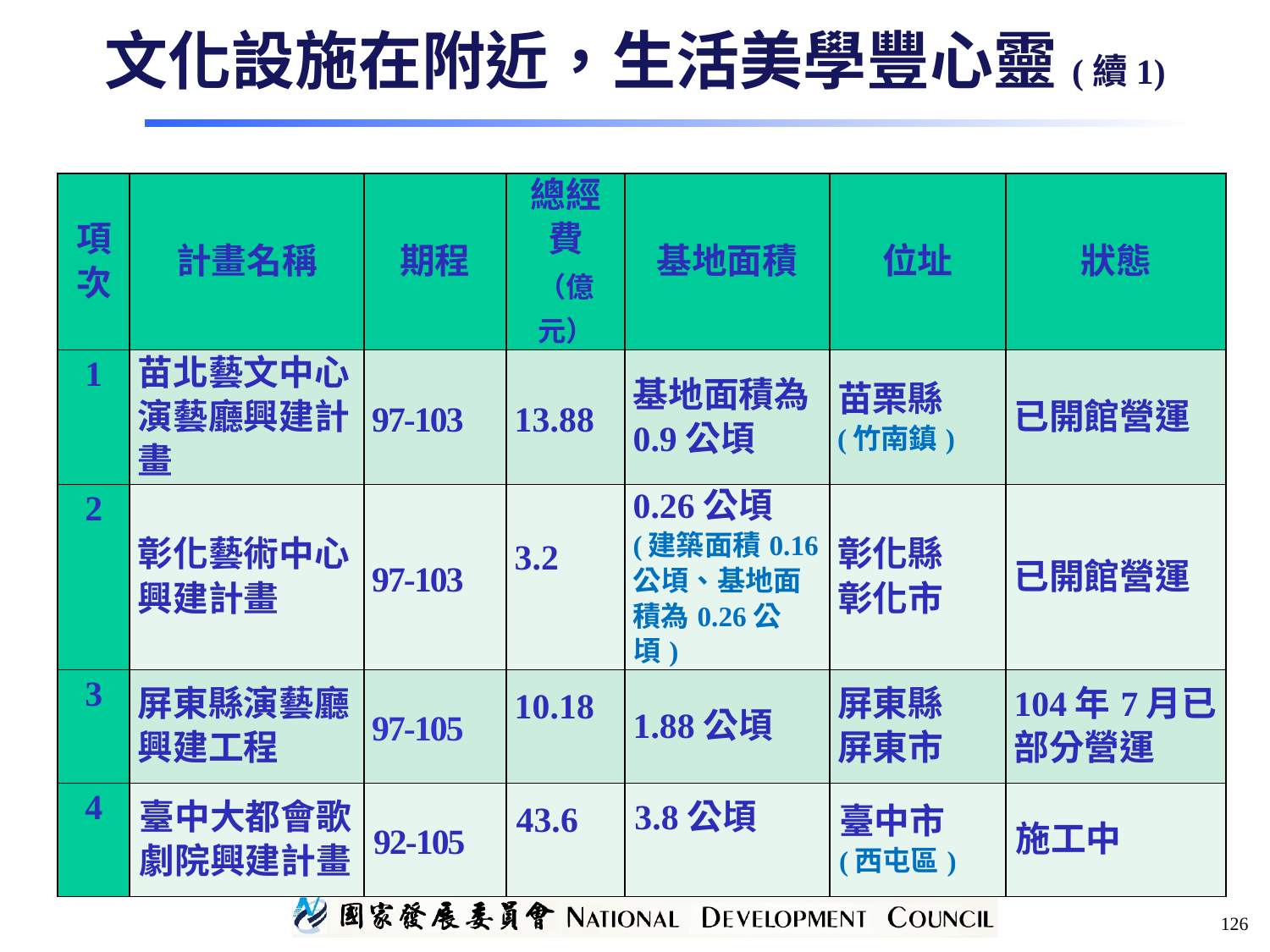

文化設施在附近，生活美學豐心靈(續1)
| 項 次 | 計畫名稱 | 期程 | 總經費 （億元） | 基地面積 | 位址 | 狀態 |
| --- | --- | --- | --- | --- | --- | --- |
| 1 | 苗北藝文中心演藝廳興建計畫 | 97-103 | 13.88 | 基地面積為0.9公頃 | 苗栗縣 (竹南鎮) | 已開館營運 |
| 2 | 彰化藝術中心興建計畫 | 97-103 | 3.2 | 0.26公頃 (建築面積0.16公頃、基地面積為0.26公頃) | 彰化縣 彰化市 | 已開館營運 |
| 3 | 屏東縣演藝廳興建工程 | 97-105 | 10.18 | 1.88公頃 | 屏東縣 屏東市 | 104年7月已部分營運 |
| 4 | 臺中大都會歌劇院興建計畫 | 92-105 | 43.6 | 3.8公頃 | 臺中市 (西屯區) | 施工中 |
126